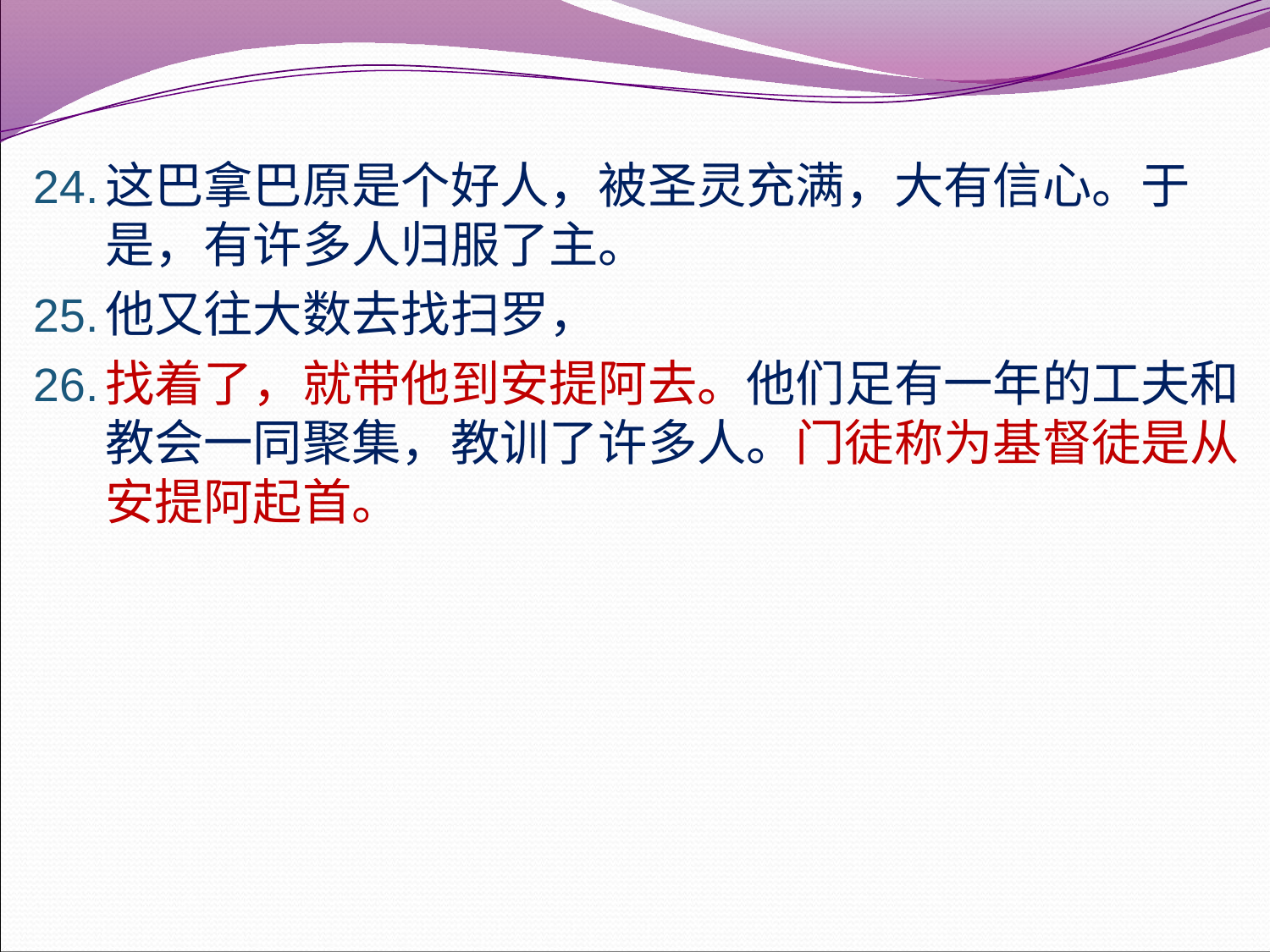

这巴拿巴原是个好人，被圣灵充满，大有信心。于是，有许多人归服了主。
他又往大数去找扫罗，
找着了，就带他到安提阿去。他们足有一年的工夫和教会一同聚集，教训了许多人。门徒称为基督徒是从安提阿起首。